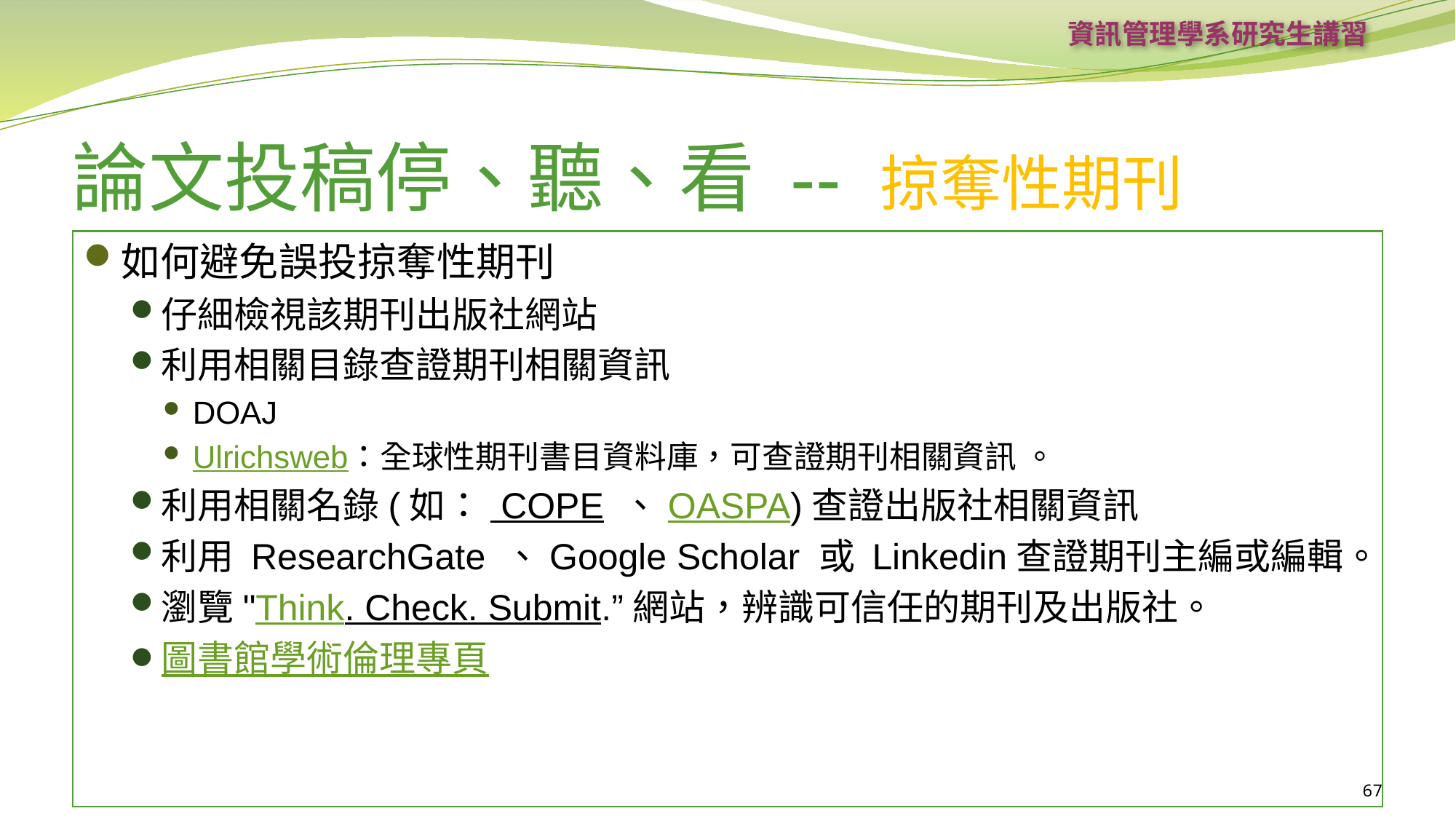

資訊管理學系研究生講習
# 論文投稿停、聽、看 -- 掠奪性期刊
如何避免誤投掠奪性期刊
仔細檢視該期刊出版社網站
利用相關目錄查證期刊相關資訊
DOAJ
Ulrichsweb：全球性期刊書目資料庫，可查證期刊相關資訊 。
利用相關名錄(如： COPE 、OASPA)查證出版社相關資訊
利用 ResearchGate 、Google Scholar 或 Linkedin查證期刊主編或編輯。
瀏覽"Think. Check. Submit.”網站，辨識可信任的期刊及出版社。
圖書館學術倫理專頁
67